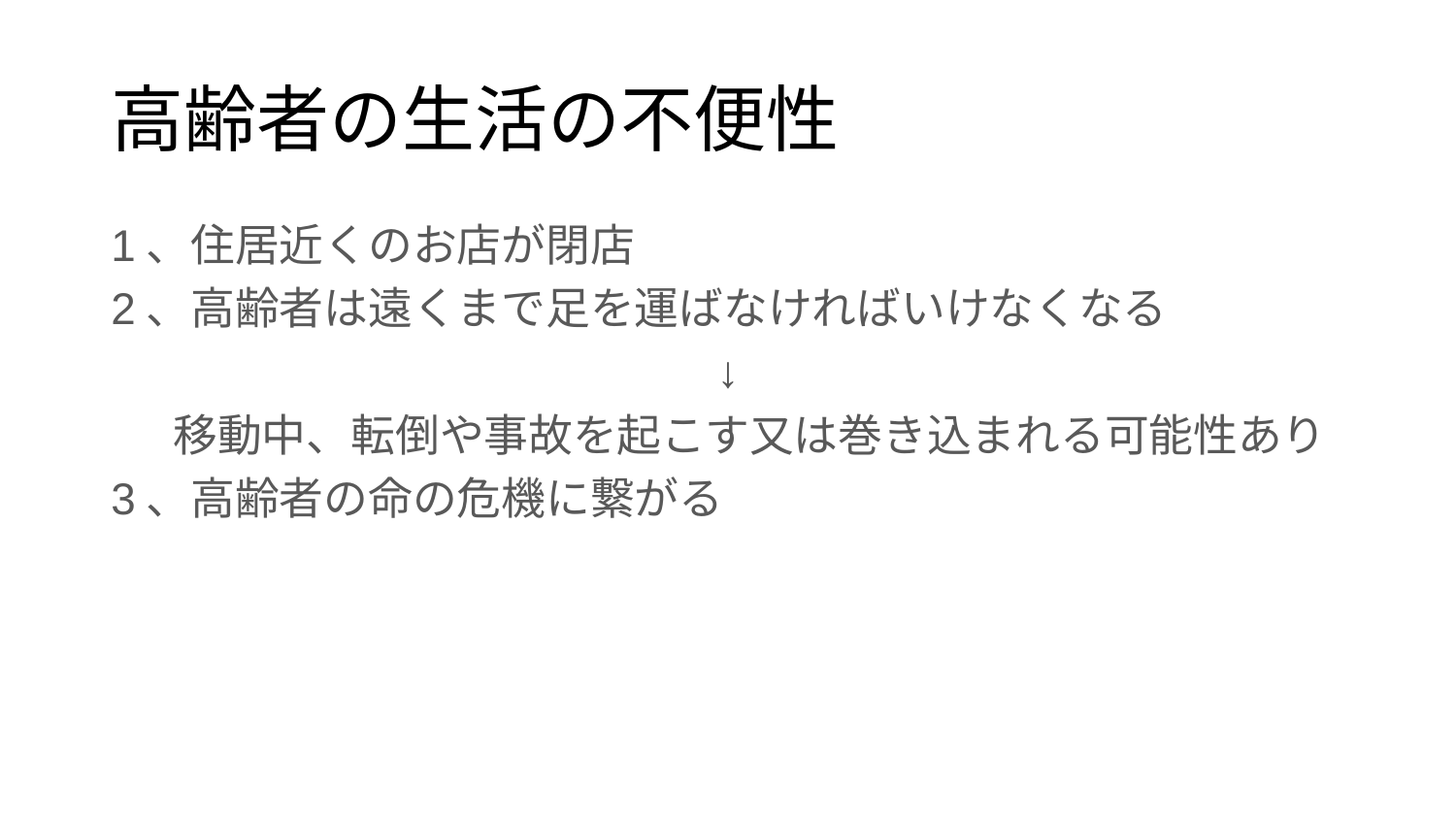

# 高齢者の生活の不便性
1、住居近くのお店が閉店
2、高齢者は遠くまで足を運ばなければいけなくなる
↓
　移動中、転倒や事故を起こす又は巻き込まれる可能性あり
3、高齢者の命の危機に繋がる